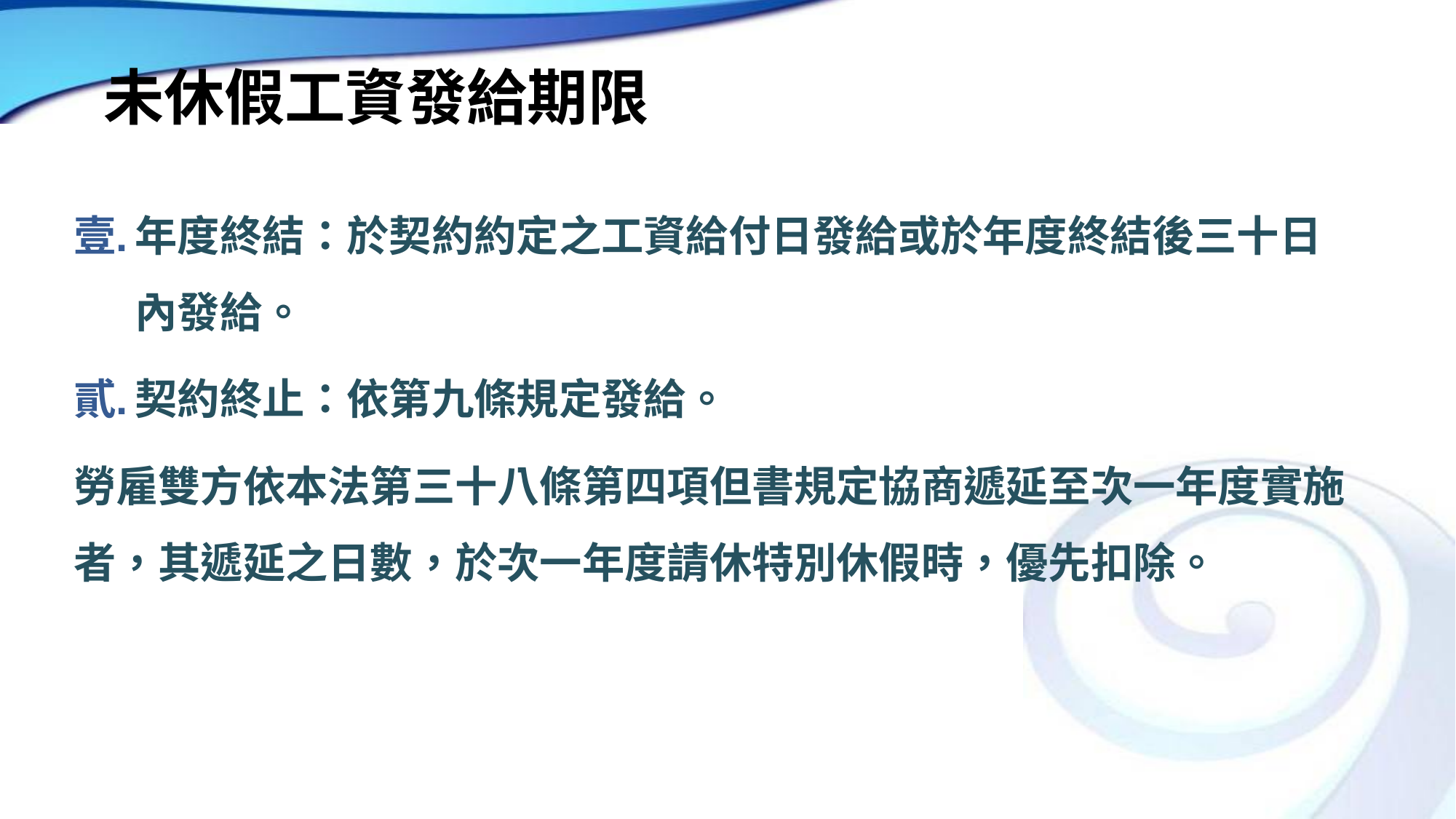

# 未休假工資發給期限
年度終結：於契約約定之工資給付日發給或於年度終結後三十日內發給。
契約終止：依第九條規定發給。
勞雇雙方依本法第三十八條第四項但書規定協商遞延至次一年度實施者，其遞延之日數，於次一年度請休特別休假時，優先扣除。